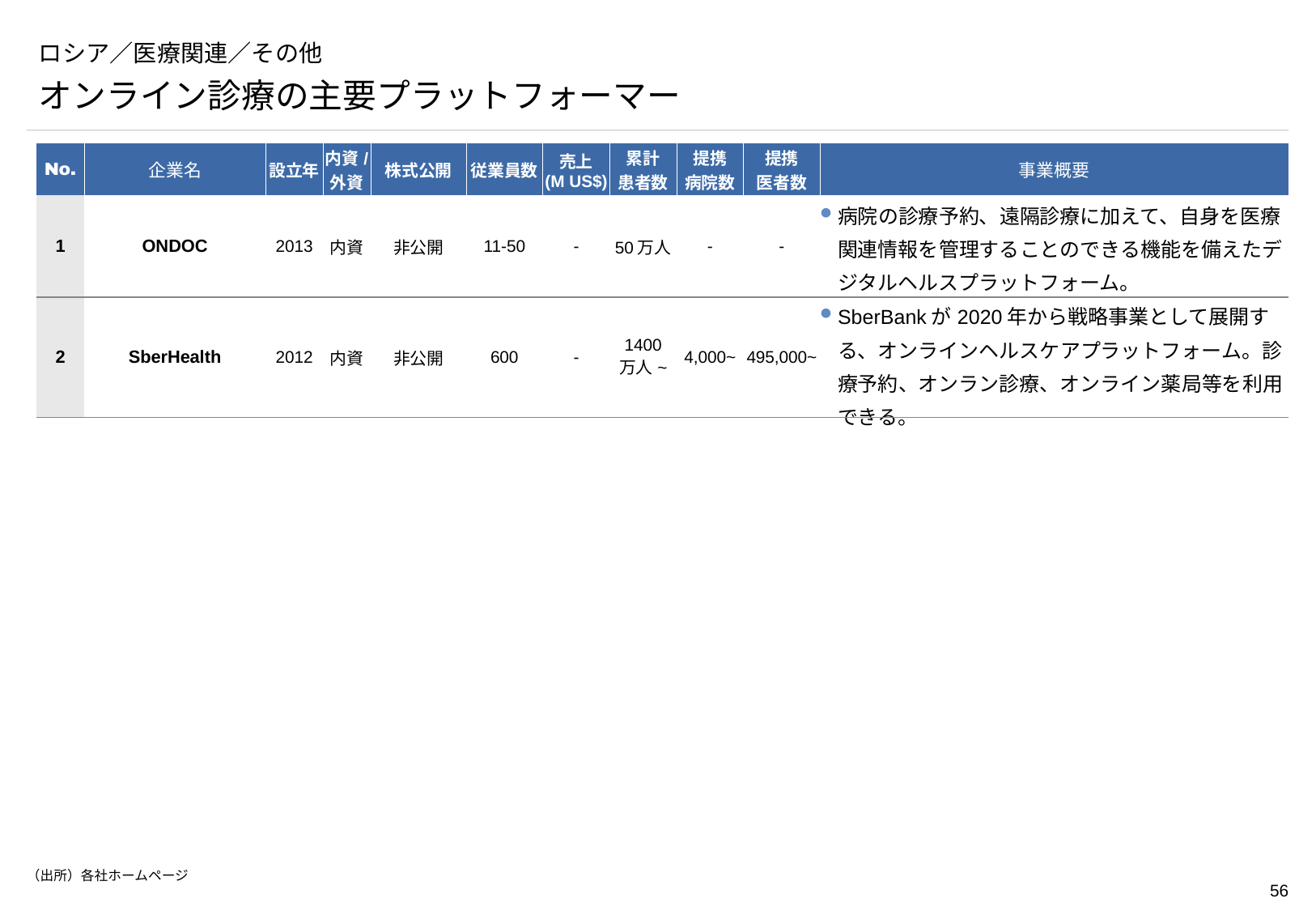

# ロシア／医療関連／その他
オンライン診療の主要プラットフォーマー
| No. | 企業名 | 設立年 | 内資/ 外資 | 株式公開 | 従業員数 | 売上 (M US$) | 累計 患者数 | 提携 病院数 | 提携 医者数 | 事業概要 |
| --- | --- | --- | --- | --- | --- | --- | --- | --- | --- | --- |
| 1 | ONDOC | 2013 | 内資 | 非公開 | 11-50 | - | 50万人 | - | - | 病院の診療予約、遠隔診療に加えて、自身を医療関連情報を管理することのできる機能を備えたデジタルヘルスプラットフォーム。 |
| 2 | SberHealth | 2012 | 内資 | 非公開 | 600 | - | 1400 万人~ | 4,000~ | 495,000~ | SberBankが2020年から戦略事業として展開する、オンラインヘルスケアプラットフォーム。診療予約、オンラン診療、オンライン薬局等を利用できる。 |
（出所）各社ホームページ